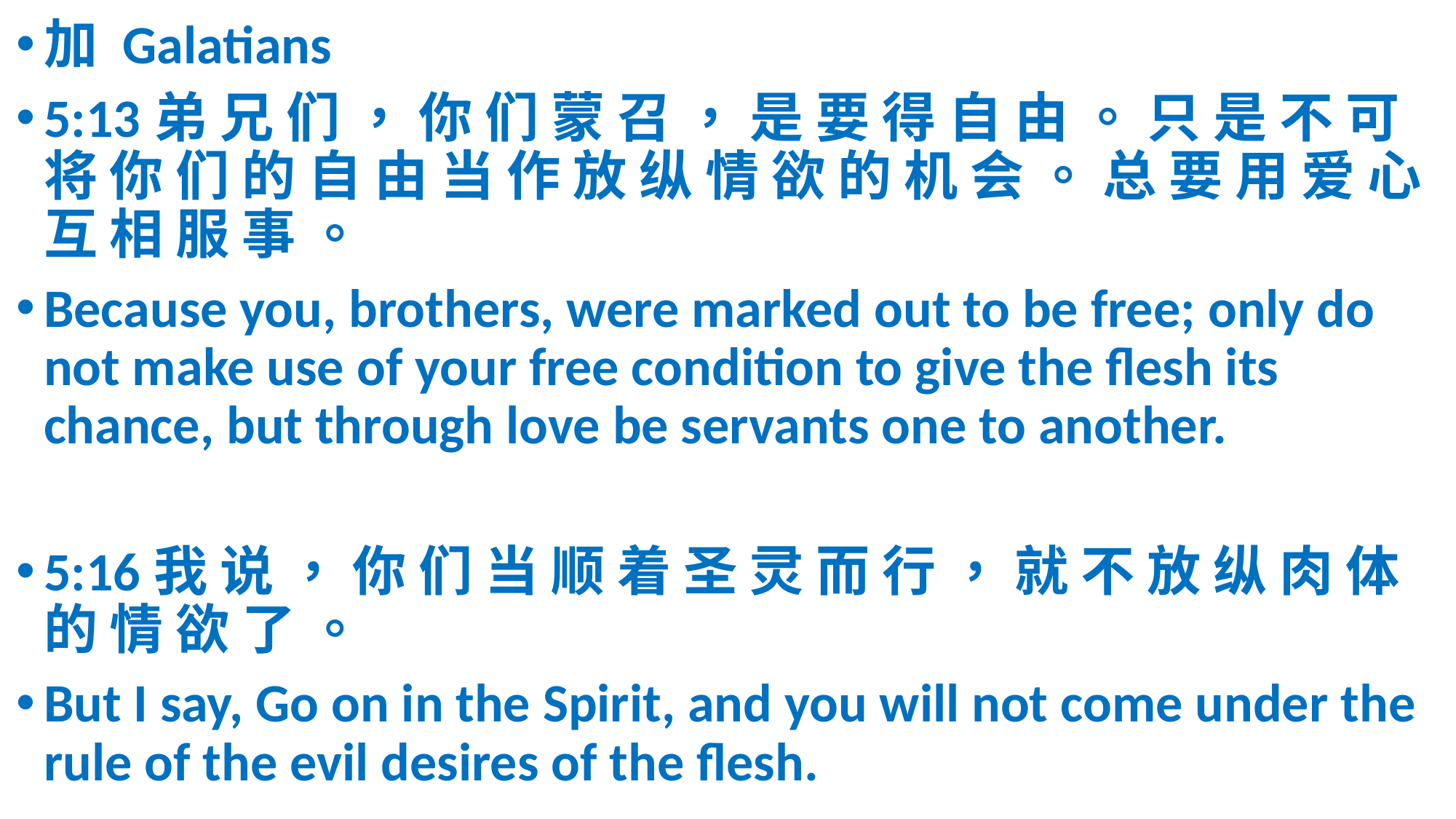

加 Galatians
5:13弟 兄 们 ， 你 们 蒙 召 ， 是 要 得 自 由 。 只 是 不 可 将 你 们 的 自 由 当 作 放 纵 情 欲 的 机 会 。 总 要 用 爱 心 互 相 服 事 。
Because you, brothers, were marked out to be free; only do not make use of your free condition to give the flesh its chance, but through love be servants one to another.

5:16我 说 ， 你 们 当 顺 着 圣 灵 而 行 ， 就 不 放 纵 肉 体 的 情 欲 了 。
But I say, Go on in the Spirit, and you will not come under the rule of the evil desires of the flesh.